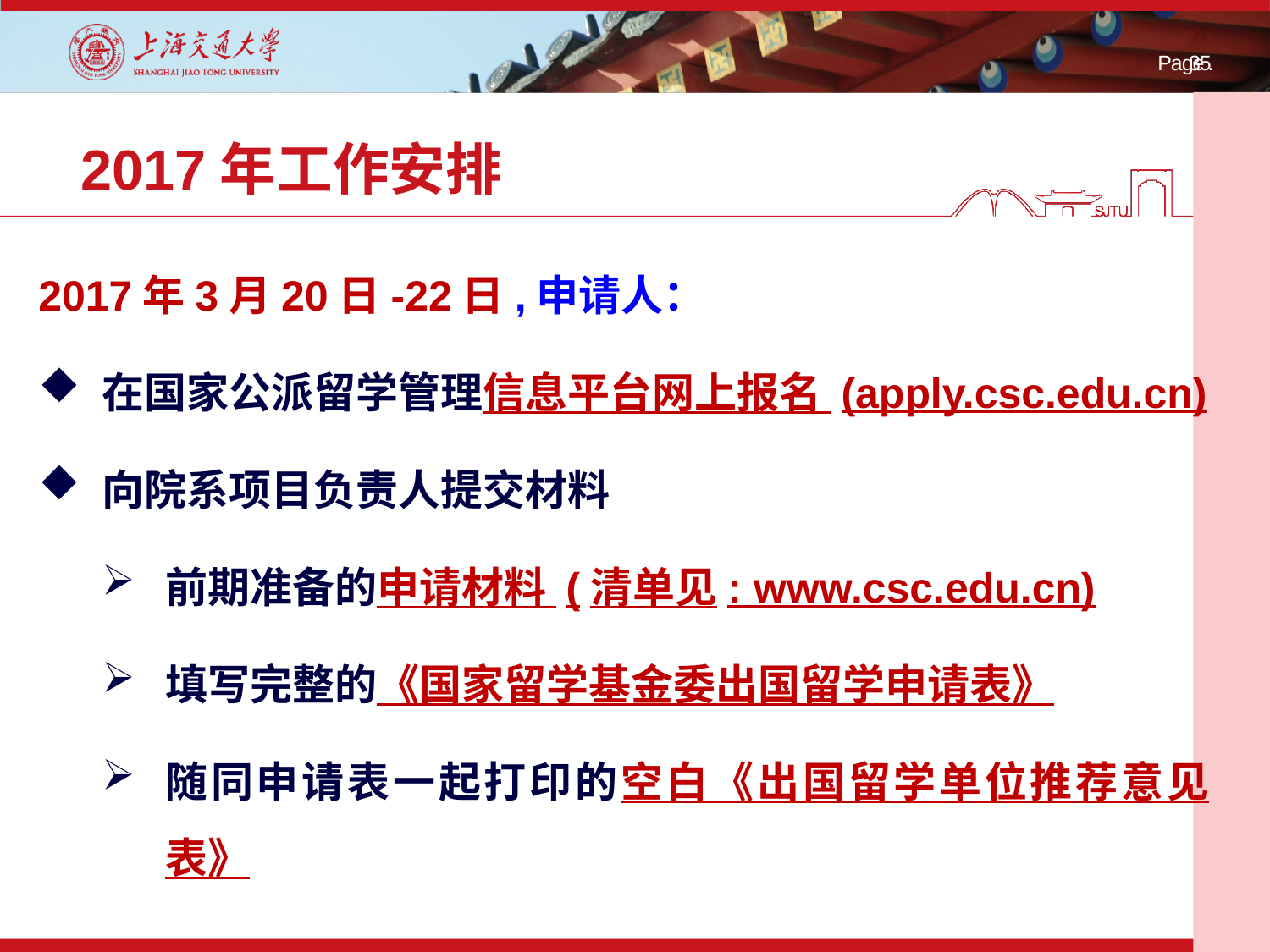

# 2017年工作安排
2017年3月20日-22日,申请人：
在国家公派留学管理信息平台网上报名 (apply.csc.edu.cn)
向院系项目负责人提交材料
前期准备的申请材料 (清单见: www.csc.edu.cn)
填写完整的《国家留学基金委出国留学申请表》
随同申请表一起打印的空白《出国留学单位推荐意见表》